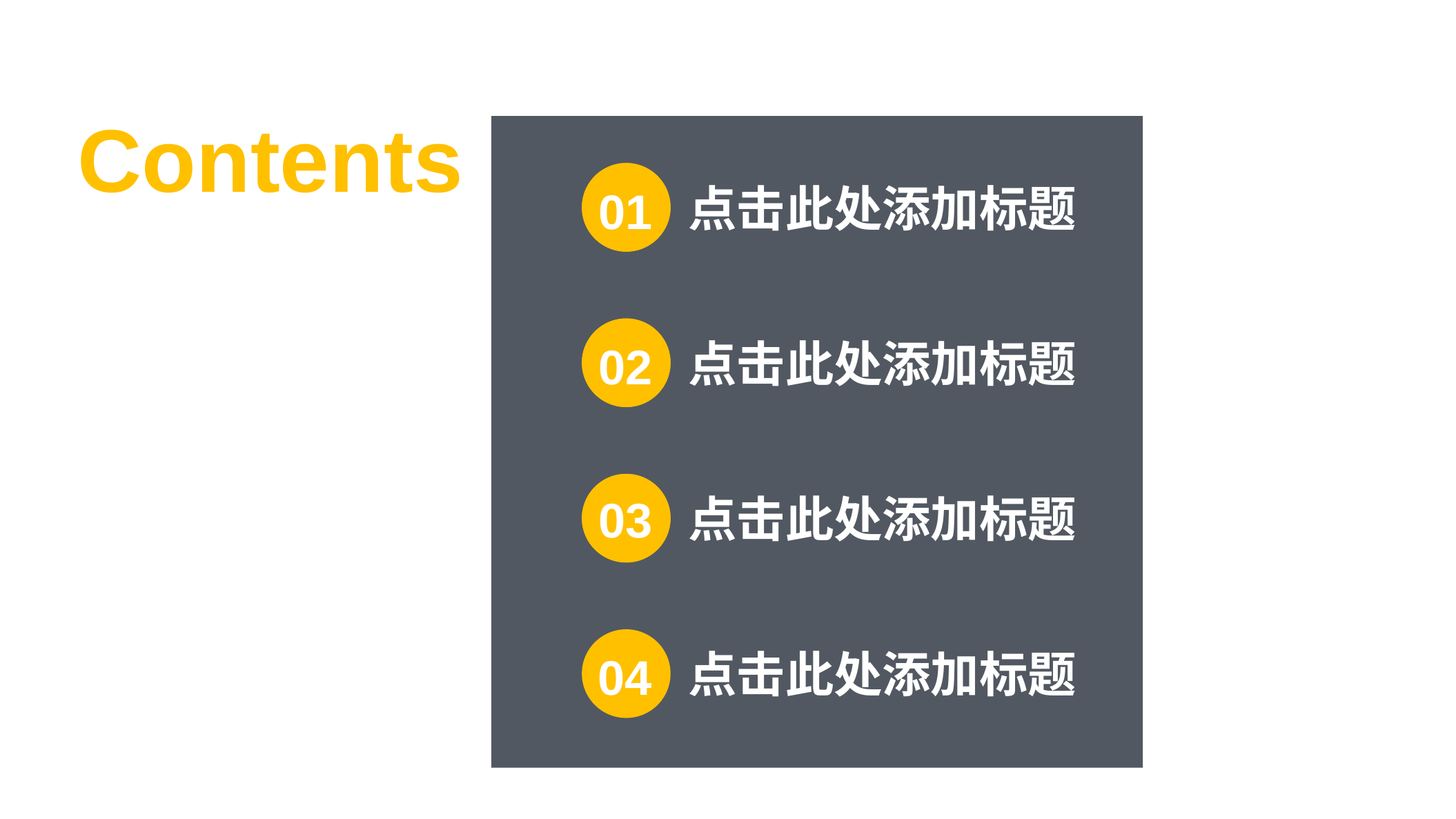

Contents

01
01
02
02
03
03
04
点击此处添加标题
点击此处添加标题
点击此处添加标题
点击此处添加标题